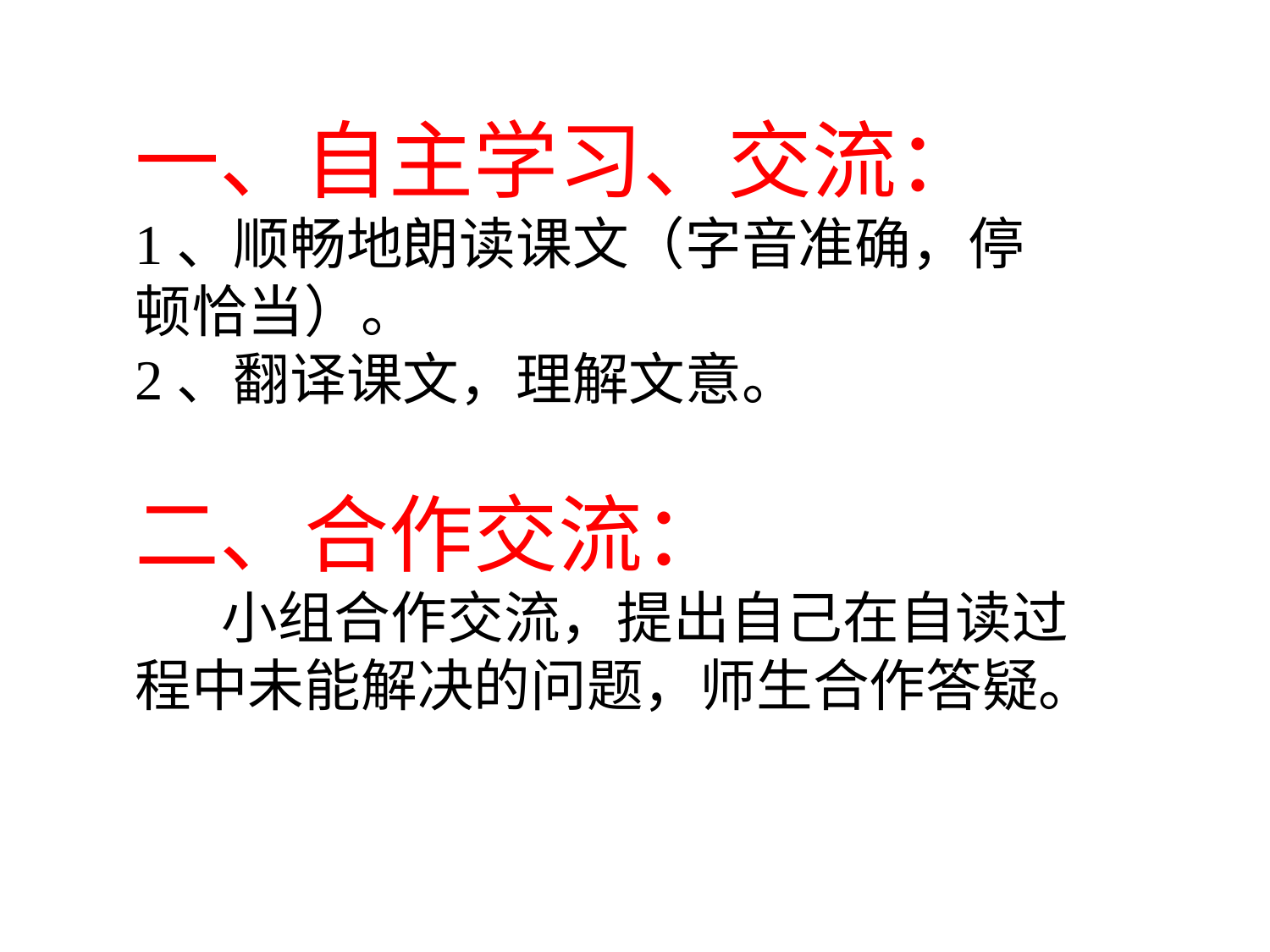

一、自主学习、交流：
1、顺畅地朗读课文（字音准确，停顿恰当）。
2、翻译课文，理解文意。

二、合作交流：
        小组合作交流，提出自己在自读过程中未能解决的问题，师生合作答疑。